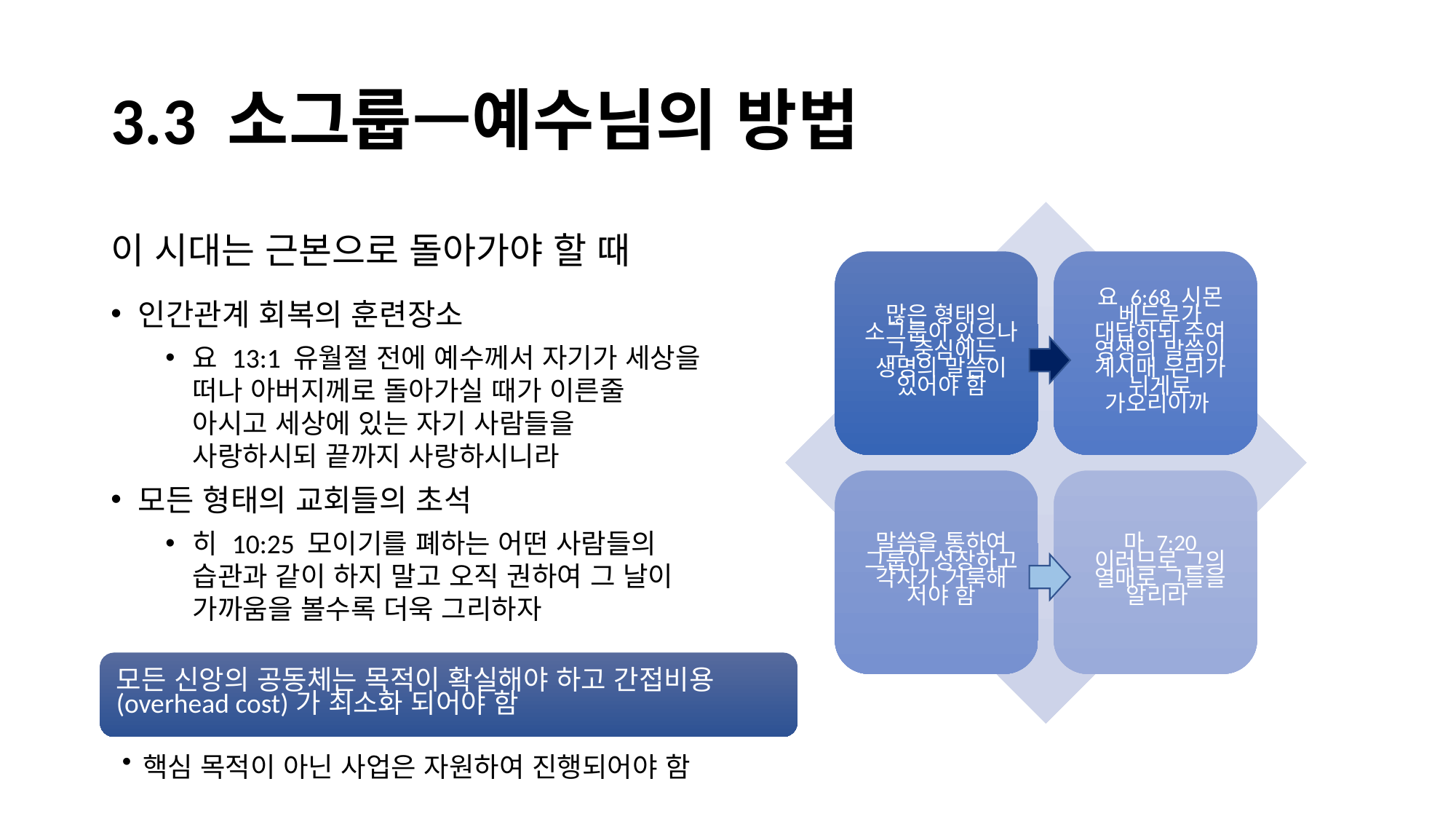

# 3.3 소그룹—예수님의 방법
많은 형태의 소그룹이 있으나 그 중심에는 생명의 말씀이 있어야 함
요 6:68 시몬 베드로가 대답하되 주여 영생의 말씀이 계시매 우리가 뉘게로 가오리이까
말씀을 통하여 그룹이 성장하고 각자가 거룩해 저야 함
마 7:20 이러므로 그의 열매로 그들을 알리라
이 시대는 근본으로 돌아가야 할 때
인간관계 회복의 훈련장소
요 13:1 유월절 전에 예수께서 자기가 세상을 떠나 아버지께로 돌아가실 때가 이른줄 아시고 세상에 있는 자기 사람들을 사랑하시되 끝까지 사랑하시니라
모든 형태의 교회들의 초석
히 10:25 모이기를 폐하는 어떤 사람들의 습관과 같이 하지 말고 오직 권하여 그 날이 가까움을 볼수록 더욱 그리하자

모든 신앙의 공동체는 목적이 확실해야 하고 간접비용 (overhead cost)가 최소화 되어야 함
핵심 목적이 아닌 사업은 자원하여 진행되어야 함